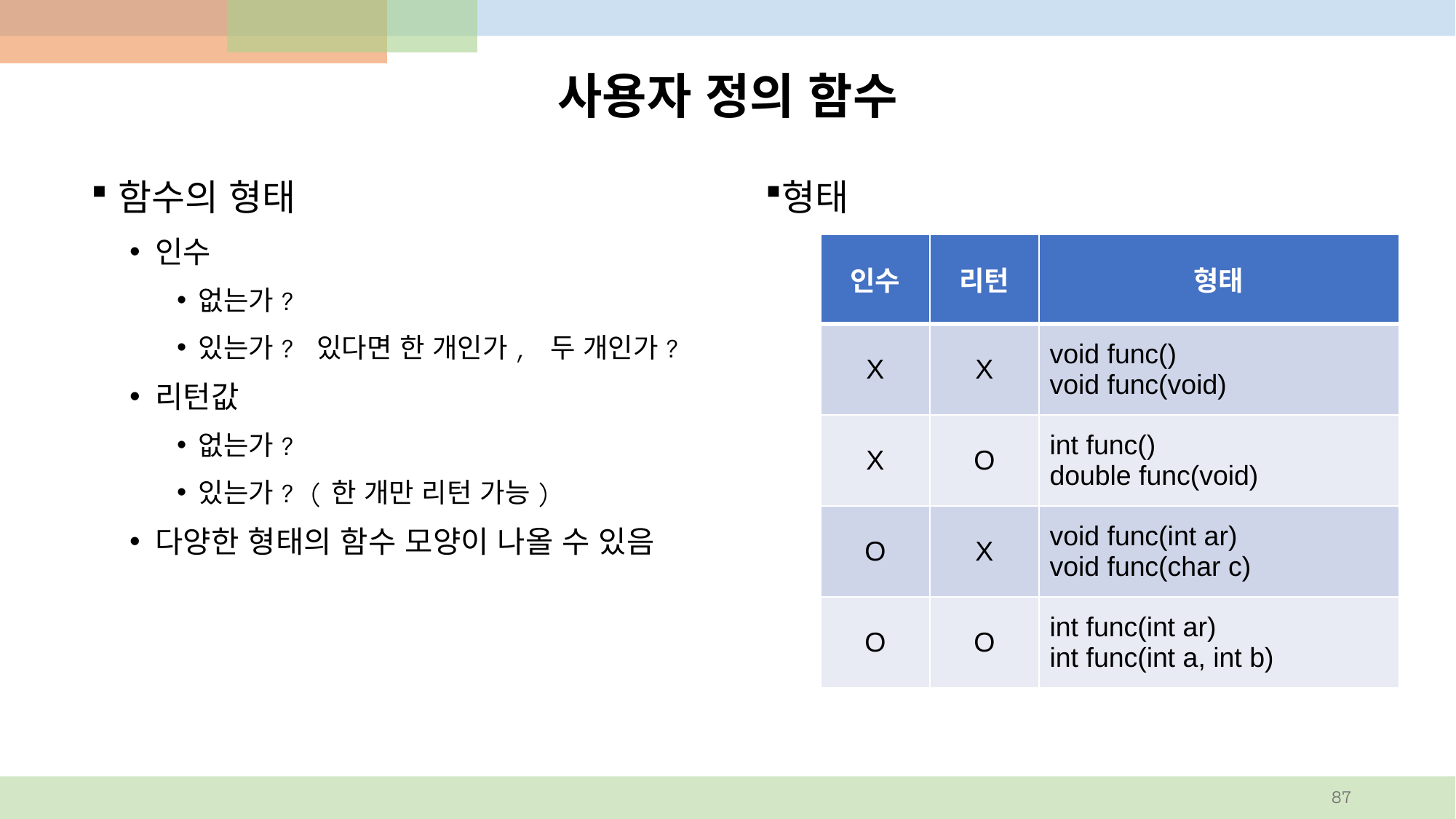

# 사용자 정의 함수
형태
함수의 형태
인수
없는가?
있는가? 있다면 한 개인가, 두 개인가?
리턴값
없는가?
있는가? (한 개만 리턴 가능)
다양한 형태의 함수 모양이 나올 수 있음
| 인수 | 리턴 | 형태 |
| --- | --- | --- |
| X | X | void func() void func(void) |
| X | O | int func() double func(void) |
| O | X | void func(int ar) void func(char c) |
| O | O | int func(int ar) int func(int a, int b) |
87